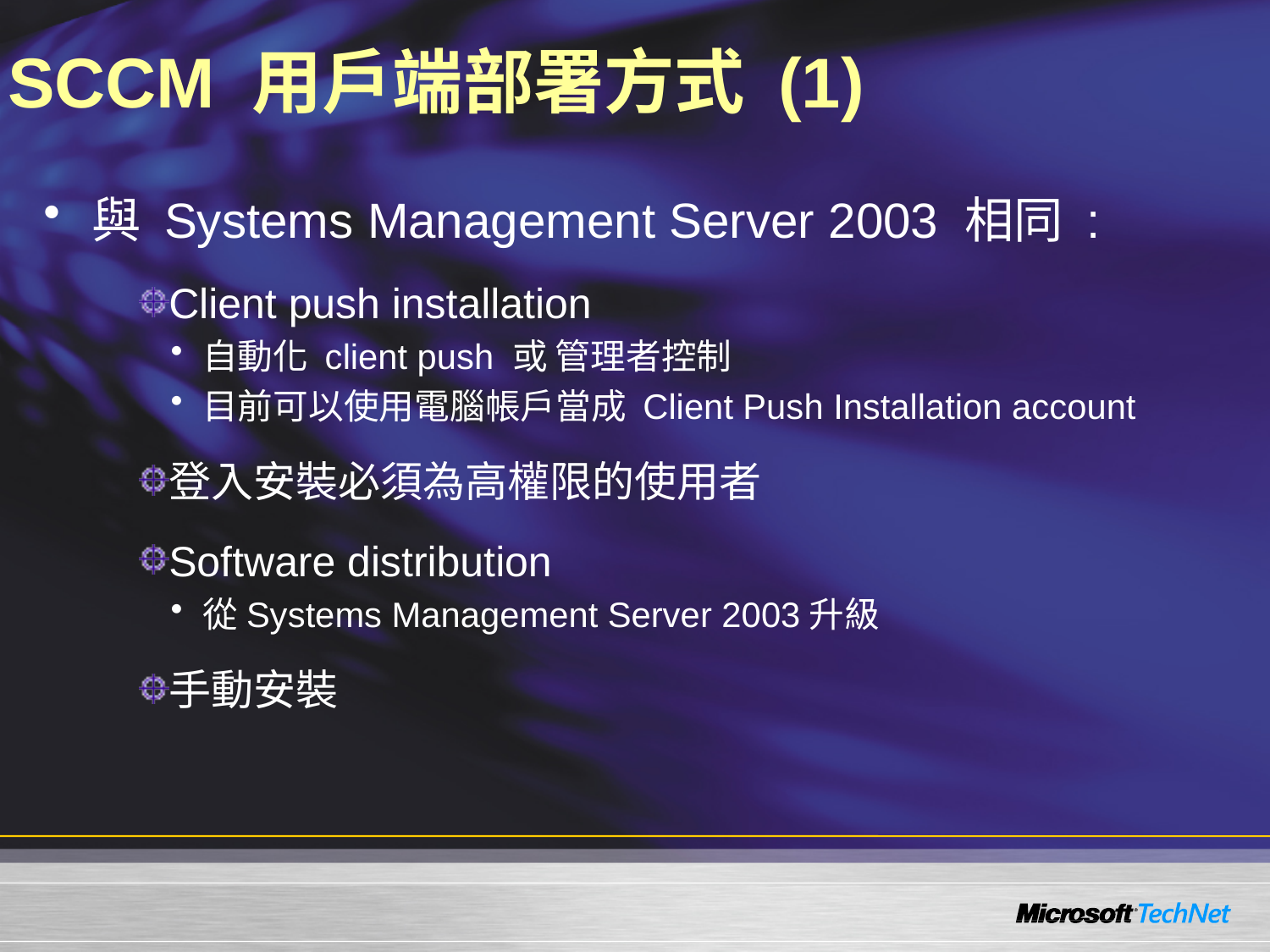

# SCCM 用戶端部署方式 (1)
與 Systems Management Server 2003 相同 :
Client push installation
自動化 client push 或 管理者控制
目前可以使用電腦帳戶當成 Client Push Installation account
登入安裝必須為高權限的使用者
Software distribution
從Systems Management Server 2003升級
手動安裝